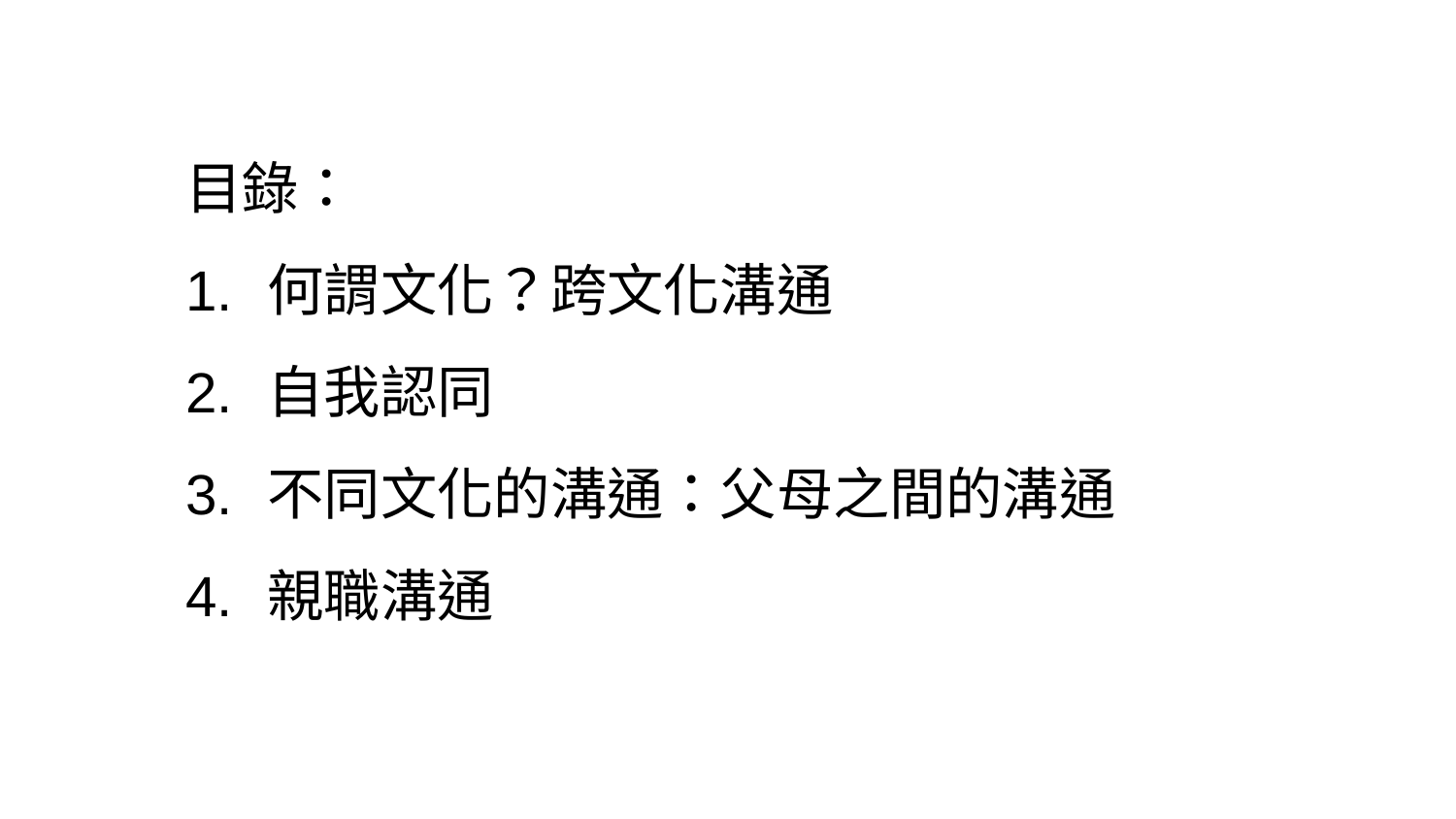

目錄：
何謂文化？跨文化溝通
自我認同
不同文化的溝通：父母之間的溝通
親職溝通